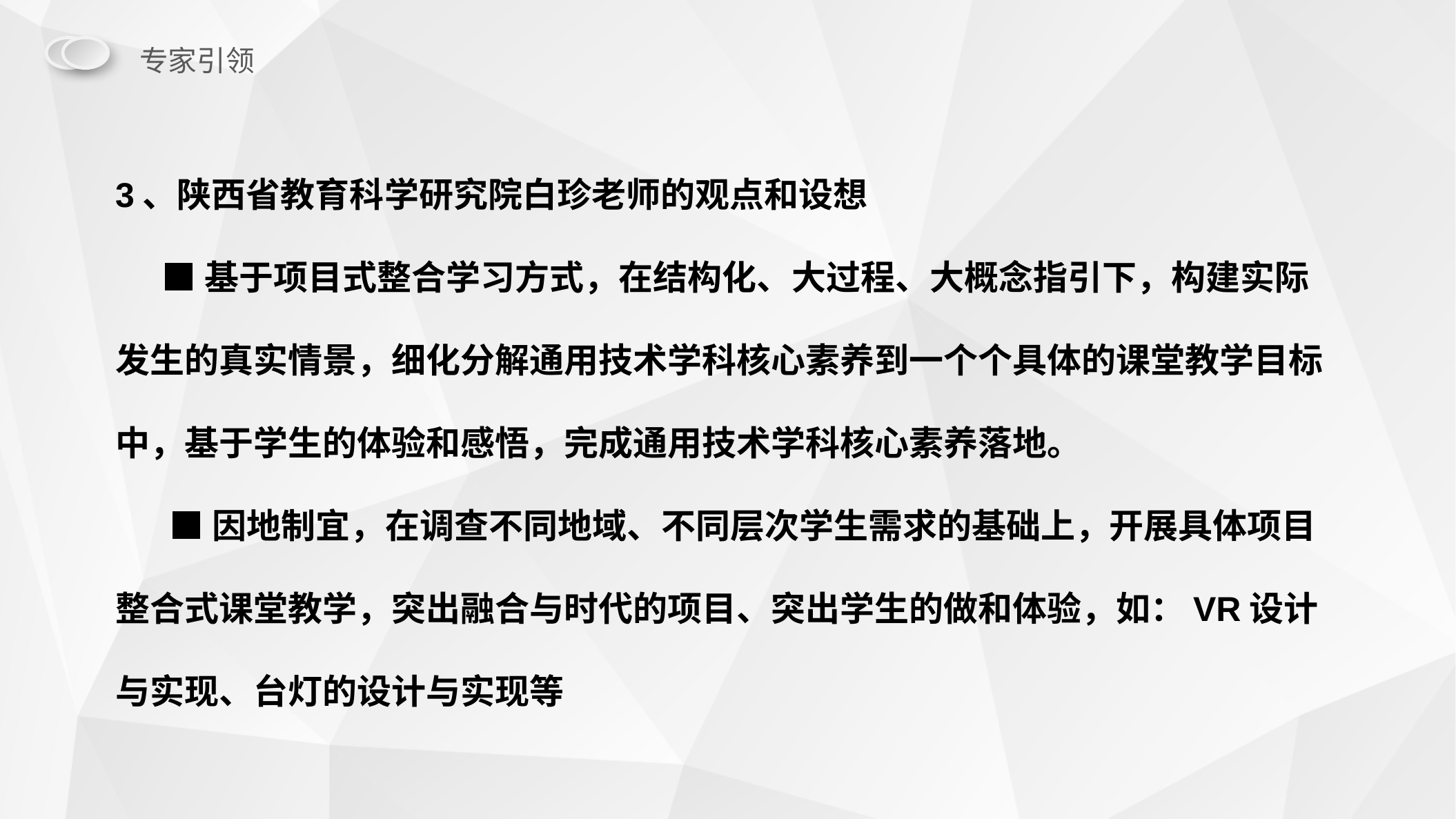

专家引领

3、陕西省教育科学研究院白珍老师的观点和设想
      ■基于项目式整合学习方式，在结构化、大过程、大概念指引下，构建实际发生的真实情景，细化分解通用技术学科核心素养到一个个具体的课堂教学目标中，基于学生的体验和感悟，完成通用技术学科核心素养落地。
       ■因地制宜，在调查不同地域、不同层次学生需求的基础上，开展具体项目整合式课堂教学，突出融合与时代的项目、突出学生的做和体验，如：VR设计与实现、台灯的设计与实现等